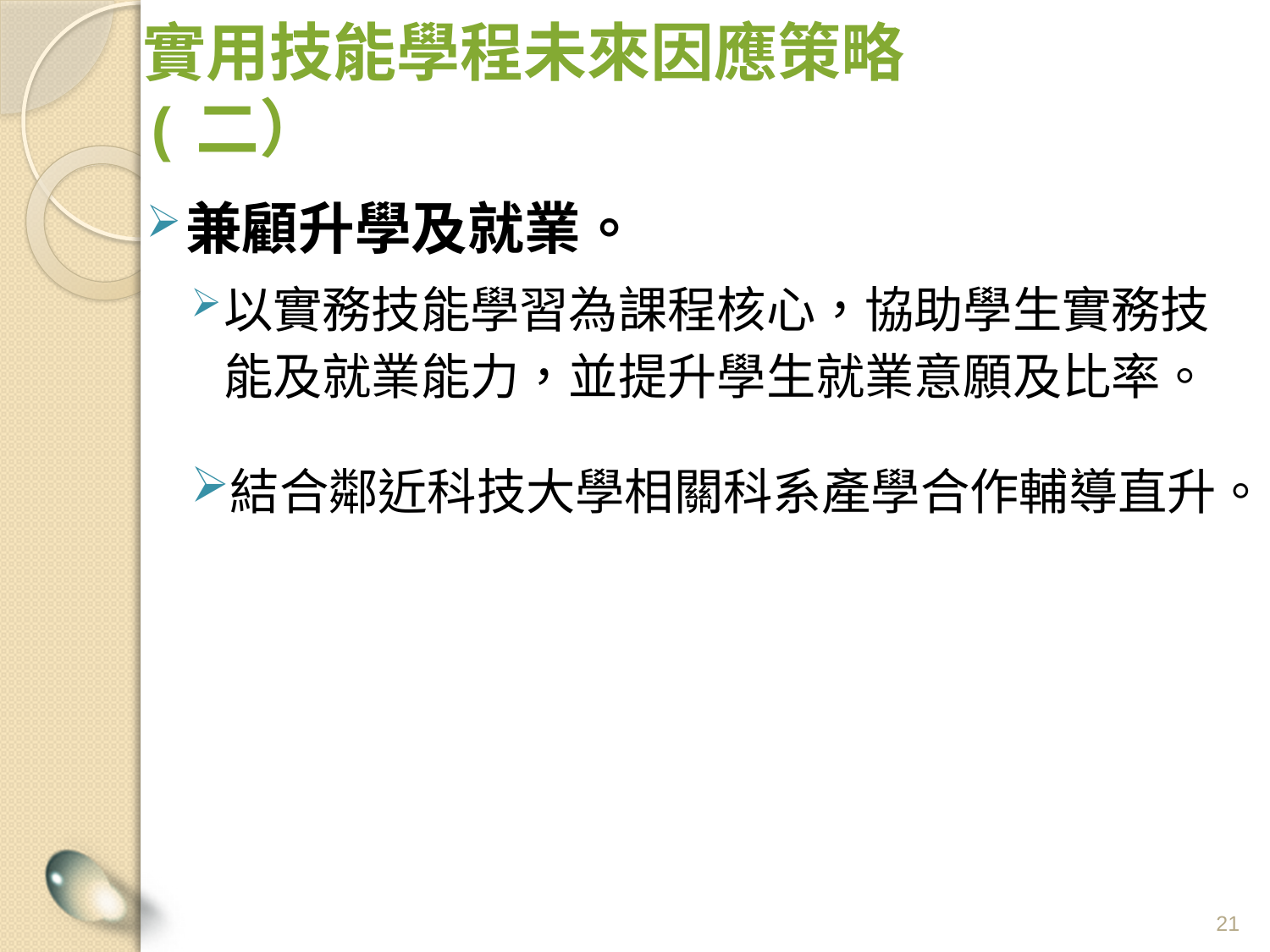

實用技能學程未來因應策略(二）
兼顧升學及就業。
以實務技能學習為課程核心，協助學生實務技能及就業能力，並提升學生就業意願及比率。

結合鄰近科技大學相關科系產學合作輔導直升。
21